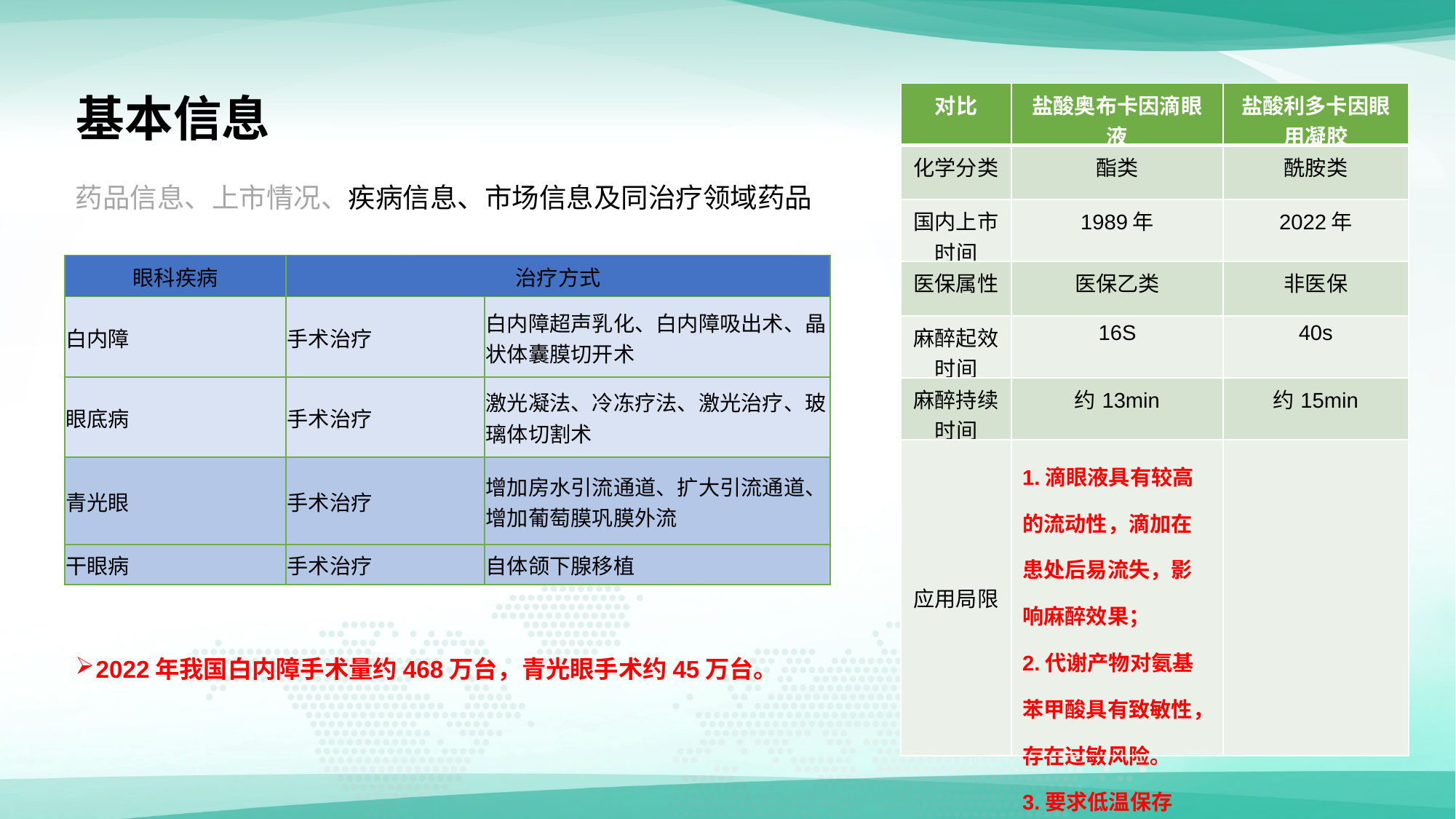

基本信息
| 对比 | 盐酸奥布卡因滴眼液 | 盐酸利多卡因眼用凝胶 |
| --- | --- | --- |
| 化学分类 | 酯类 | 酰胺类 |
| 国内上市时间 | 1989年 | 2022年 |
| 医保属性 | 医保乙类 | 非医保 |
| 麻醉起效时间 | 16S | 40s |
| 麻醉持续时间 | 约13min | 约15min |
| 应用局限 | 1.滴眼液具有较高的流动性，滴加在患处后易流失，影响麻醉效果； 2.代谢产物对氨基苯甲酸具有致敏性，存在过敏风险。 3.要求低温保存 |  |
药品信息、上市情况、疾病信息、市场信息及同治疗领域药品
| 眼科疾病 | 治疗方式 |  |
| --- | --- | --- |
| 白内障 | 手术治疗 | 白内障超声乳化、白内障吸出术、晶状体囊膜切开术 |
| 眼底病 | 手术治疗 | 激光凝法、冷冻疗法、激光治疗、玻璃体切割术 |
| 青光眼 | 手术治疗 | 增加房水引流通道、扩大引流通道、增加葡萄膜巩膜外流 |
| 干眼病 | 手术治疗 | 自体颌下腺移植 |
2022年我国白内障手术量约468万台，青光眼手术约45万台。